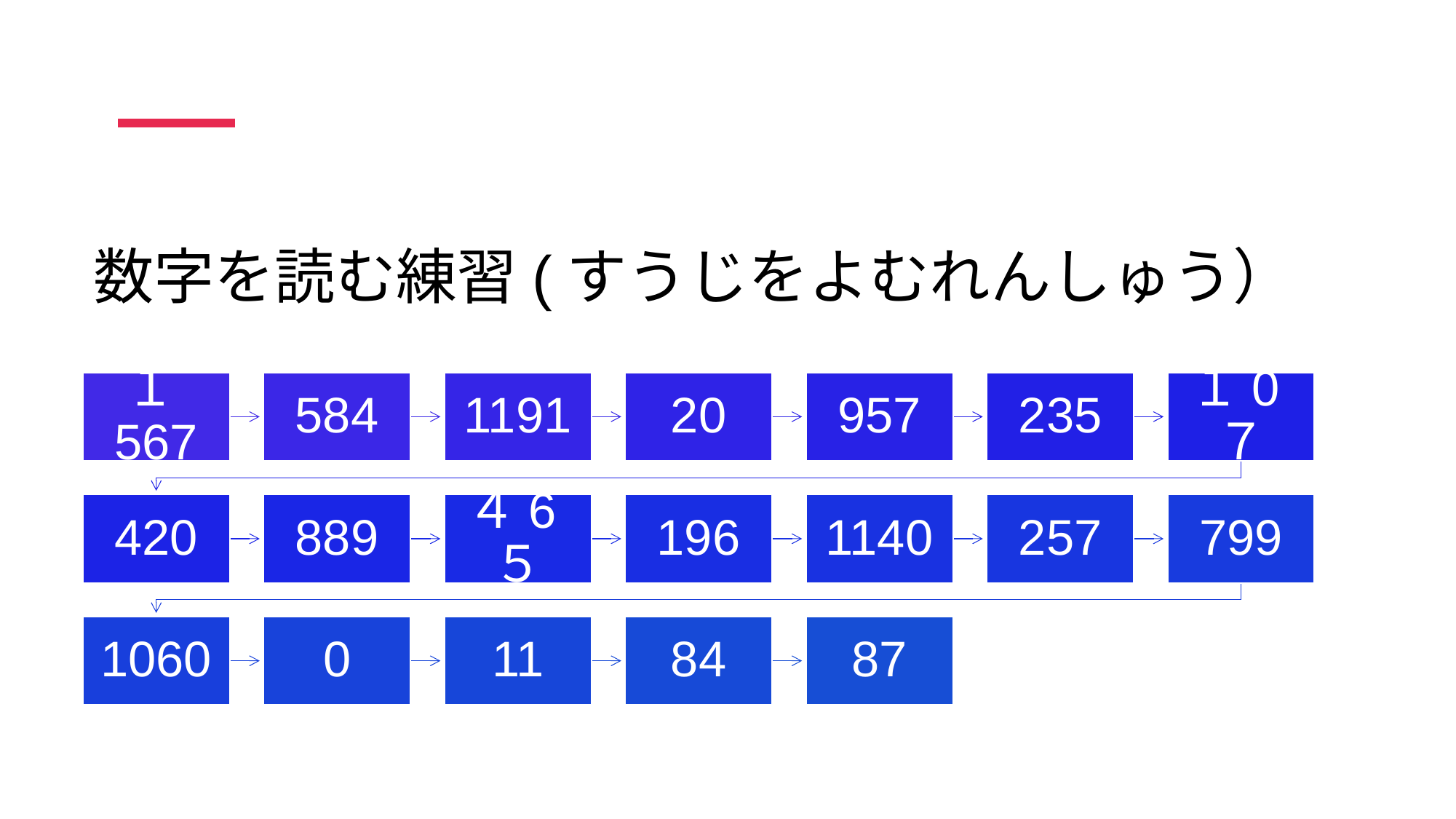

# 数字を読む練習(すうじをよむれんしゅう）

１567

584

1191

20

957

235

１0７

420

889

４6５

196

1140

257

799

1060

0

11

84
87